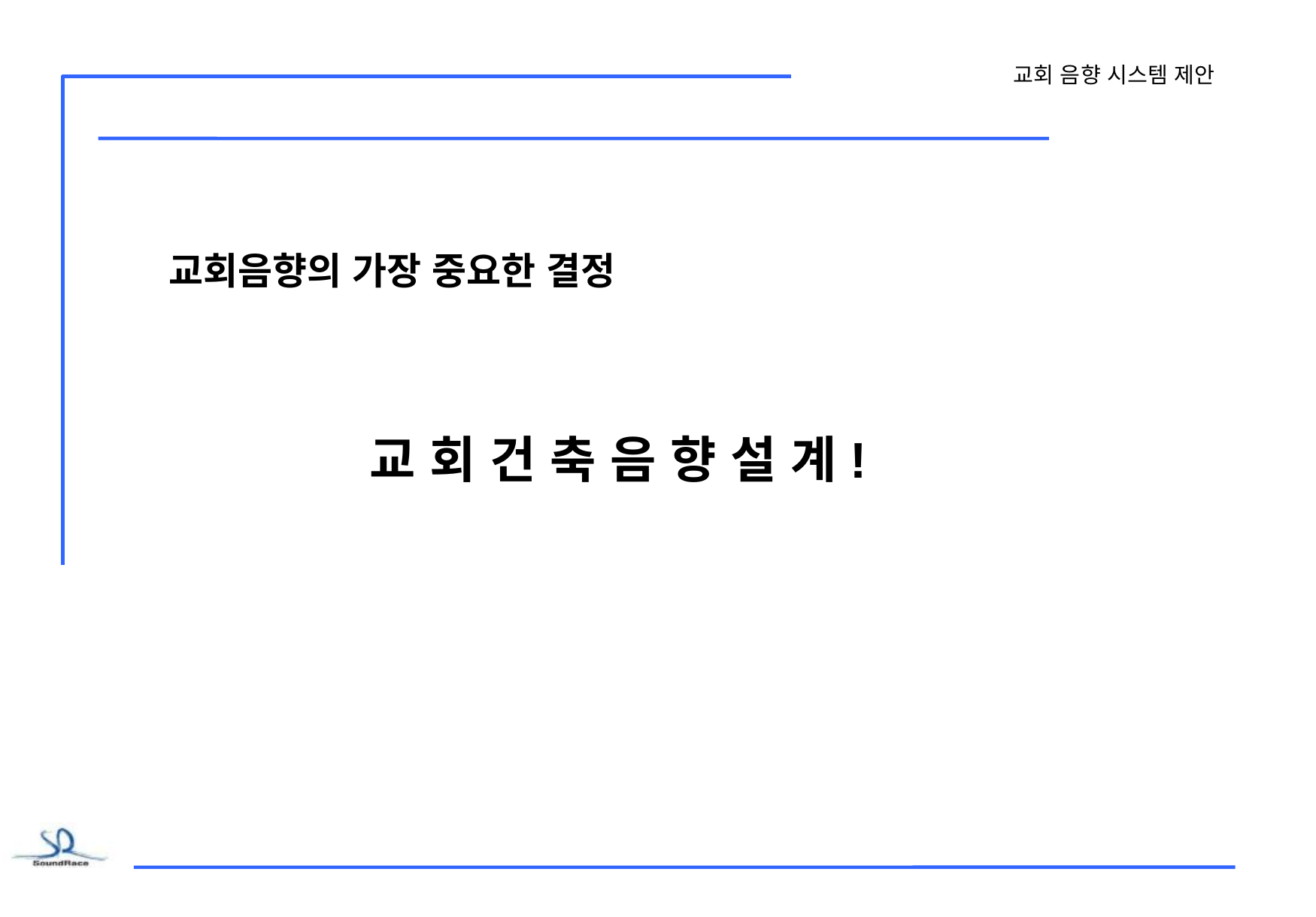

교회음향의 가장 중요한 결정

                                          교 회 건 축 음 향 설 계!